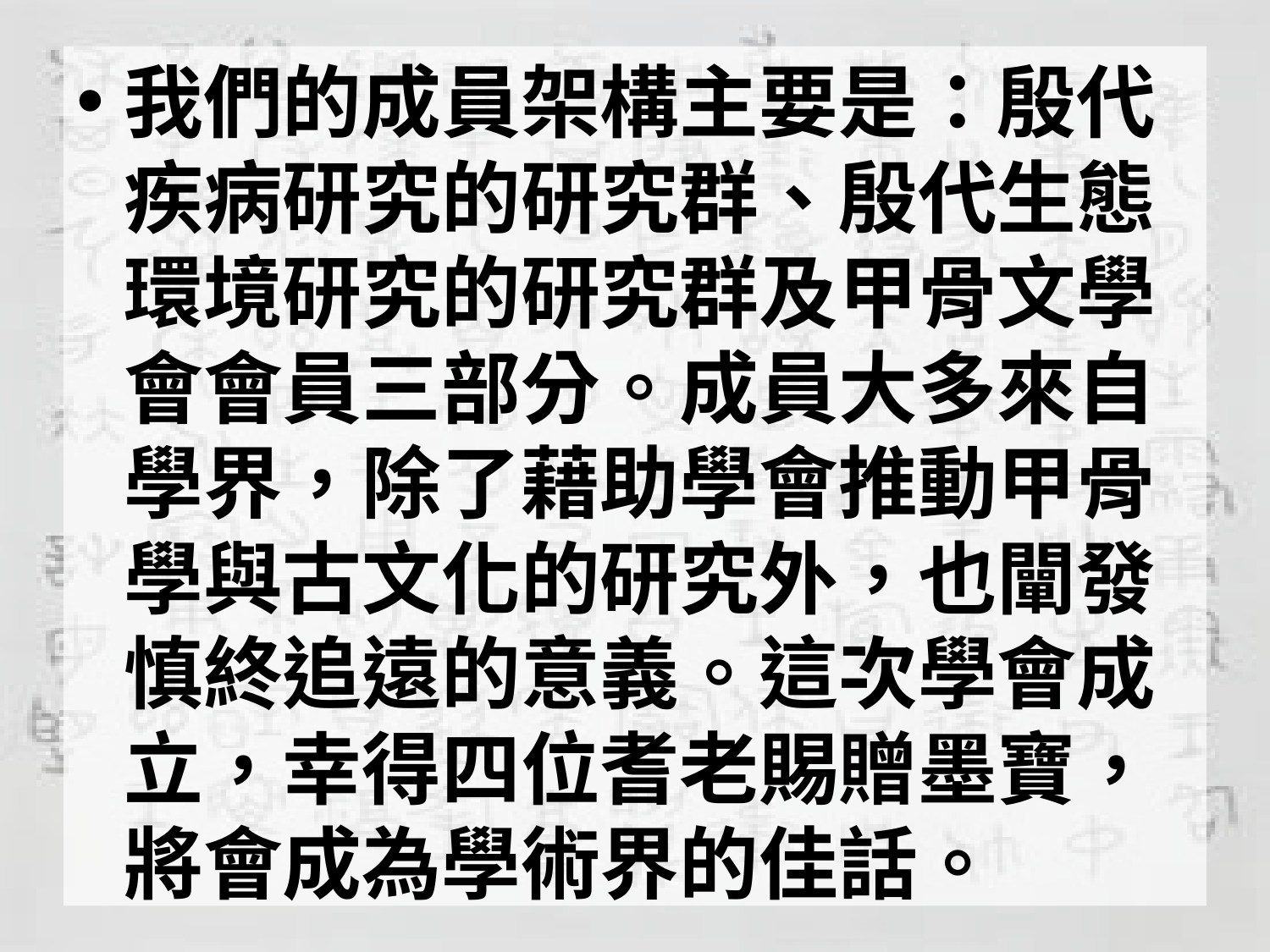

我們的成員架構主要是：殷代疾病研究的研究群、殷代生態環境研究的研究群及甲骨文學會會員三部分。成員大多來自學界，除了藉助學會推動甲骨學與古文化的研究外，也闡發慎終追遠的意義。這次學會成立，幸得四位耆老賜贈墨寶，將會成為學術界的佳話。